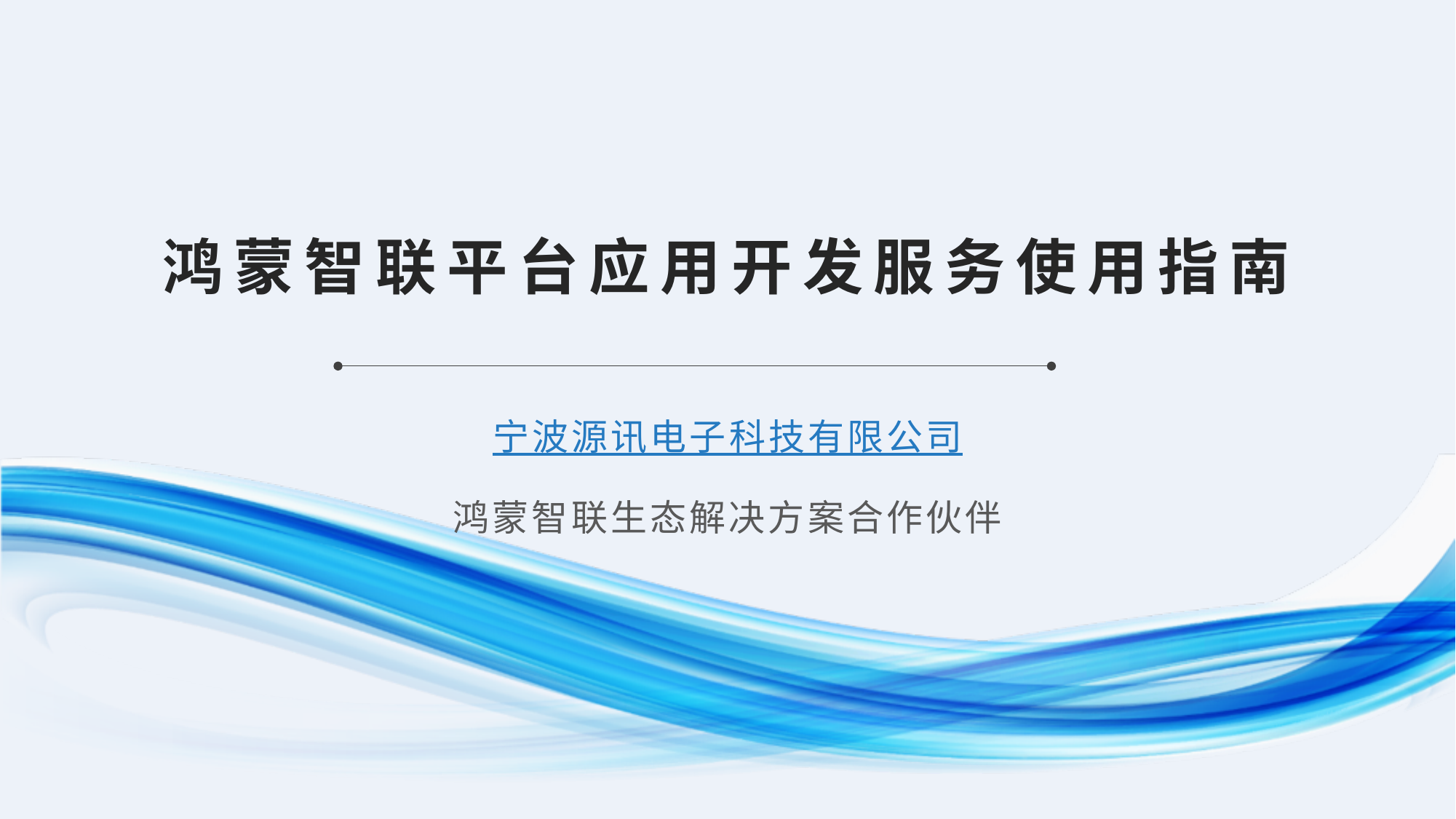

鸿蒙智联平台应用开发服务使用指南
宁波源讯电子科技有限公司
鸿蒙智联生态解决方案合作伙伴